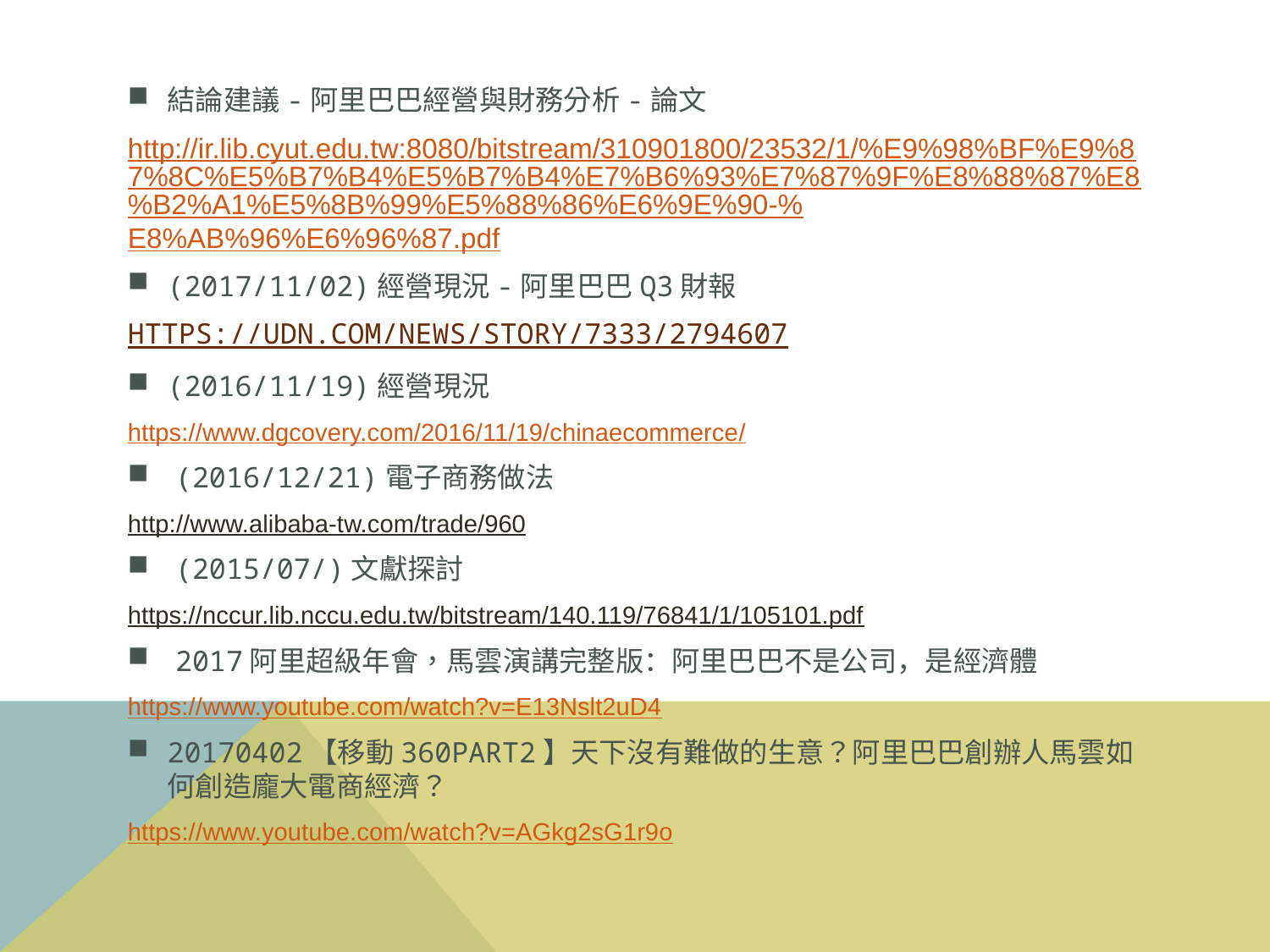

結論建議-阿里巴巴經營與財務分析-論文
http://ir.lib.cyut.edu.tw:8080/bitstream/310901800/23532/1/%E9%98%BF%E9%87%8C%E5%B7%B4%E5%B7%B4%E7%B6%93%E7%87%9F%E8%88%87%E8%B2%A1%E5%8B%99%E5%88%86%E6%9E%90-%E8%AB%96%E6%96%87.pdf
(2017/11/02)經營現況-阿里巴巴Q3財報
https://udn.com/news/story/7333/2794607
(2016/11/19)經營現況
https://www.dgcovery.com/2016/11/19/chinaecommerce/
(2016/12/21)電子商務做法
http://www.alibaba-tw.com/trade/960
(2015/07/)文獻探討
https://nccur.lib.nccu.edu.tw/bitstream/140.119/76841/1/105101.pdf
2017阿里超級年會，馬雲演講完整版：阿里巴巴不是公司，是經濟體
https://www.youtube.com/watch?v=E13Nslt2uD4
20170402【移動360PART2】天下沒有難做的生意？阿里巴巴創辦人馬雲如何創造龐大電商經濟？
https://www.youtube.com/watch?v=AGkg2sG1r9o